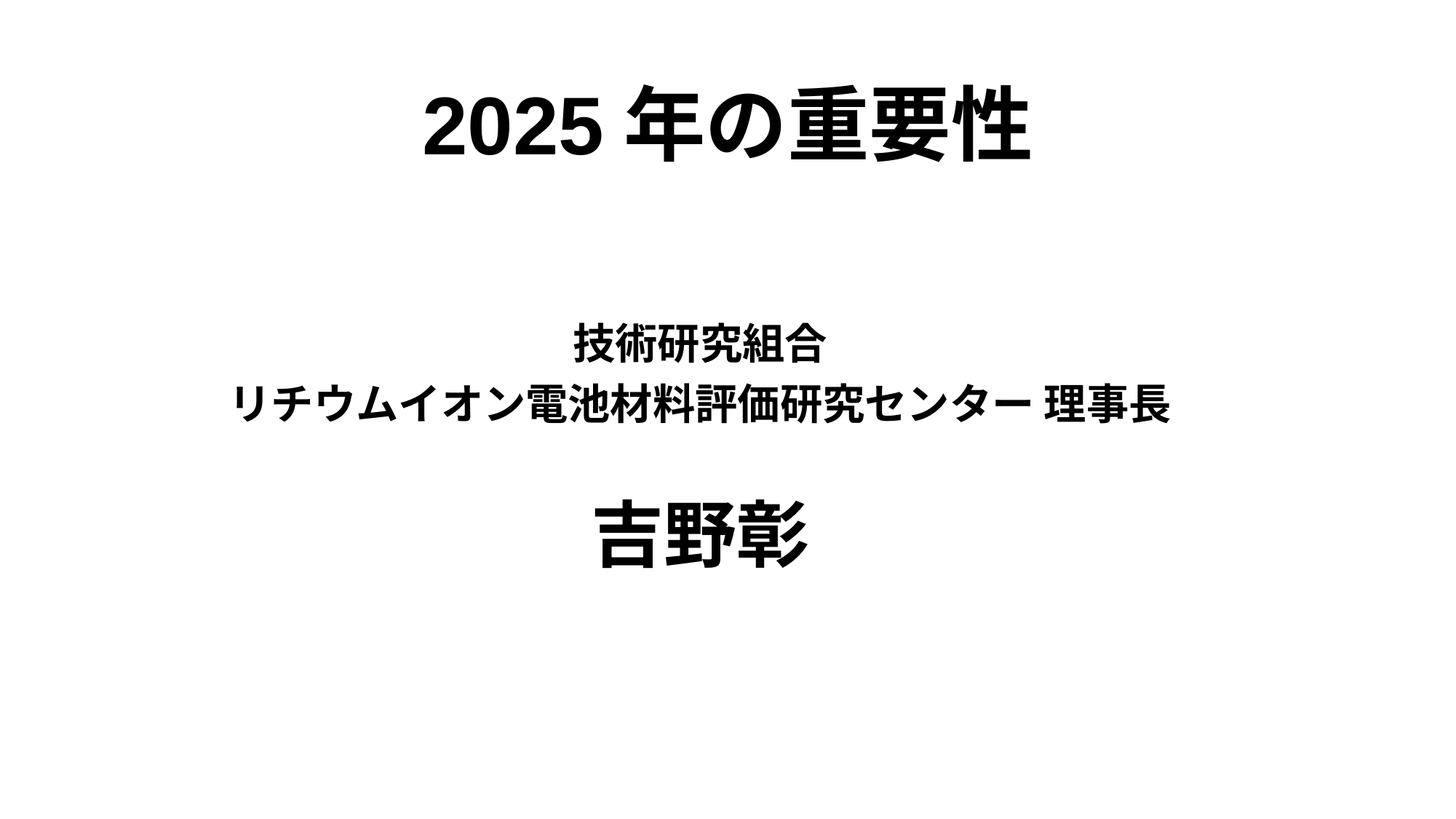

# 2025年の重要性

技術研究組合
リチウムイオン電池材料評価研究センター 理事長

吉野彰